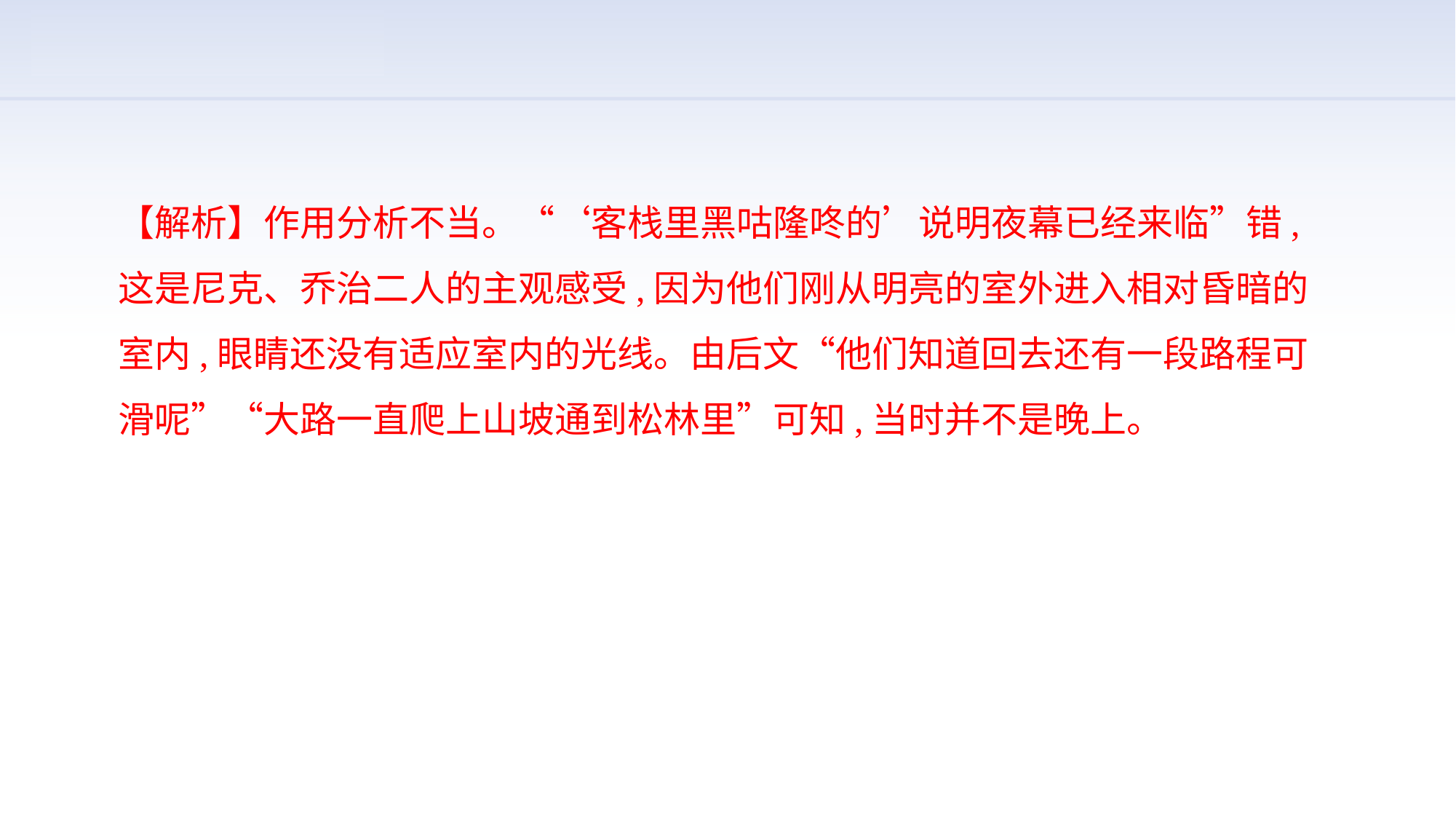

【解析】作用分析不当。“‘客栈里黑咕隆咚的’说明夜幕已经来临”错,这是尼克、乔治二人的主观感受,因为他们刚从明亮的室外进入相对昏暗的室内,眼睛还没有适应室内的光线。由后文“他们知道回去还有一段路程可滑呢”“大路一直爬上山坡通到松林里”可知,当时并不是晚上。